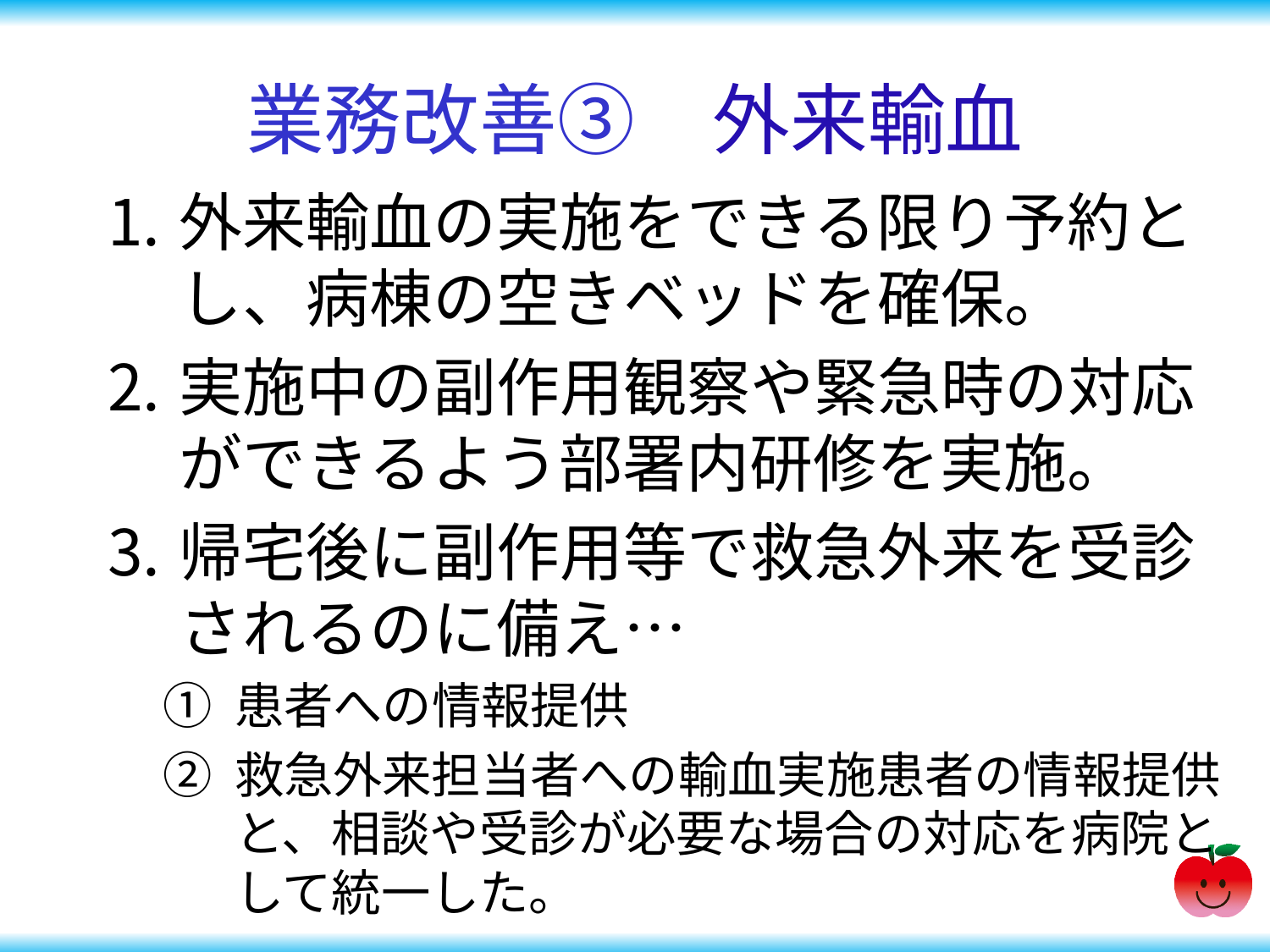

# 業務改善③　外来輸血
外来輸血の実施をできる限り予約とし、病棟の空きベッドを確保。
実施中の副作用観察や緊急時の対応ができるよう部署内研修を実施。
帰宅後に副作用等で救急外来を受診されるのに備え…
患者への情報提供
救急外来担当者への輸血実施患者の情報提供と、相談や受診が必要な場合の対応を病院として統一した。